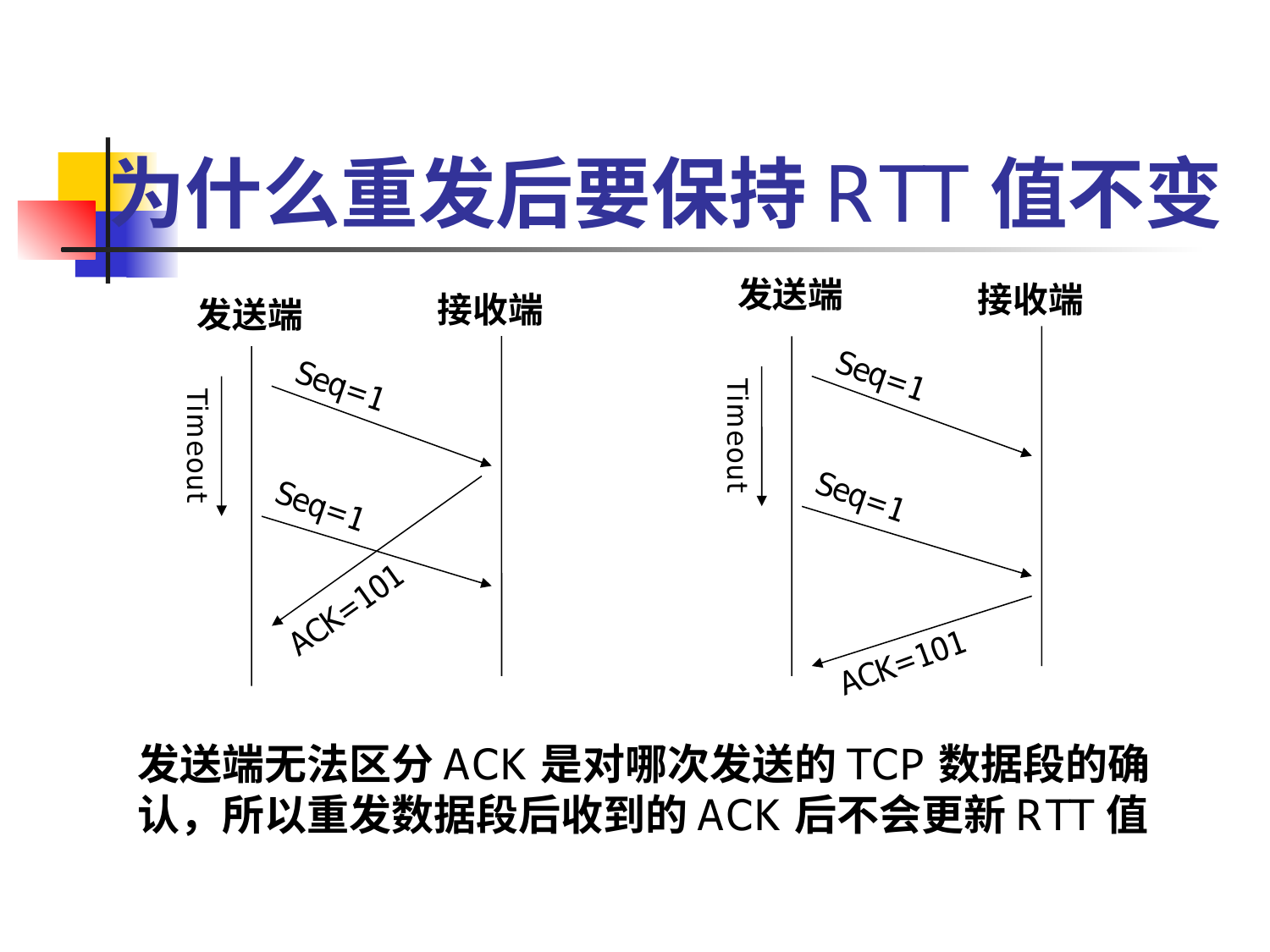

# 为什么重发后要保持RTT值不变
发送端
接收端
接收端
发送端

Seq=1
Seq=1

Timeout
Timeout

Seq=1
Seq=1

ACK=101

ACK=101
发送端无法区分ACK是对哪次发送的TCP数据段的确认，所以重发数据段后收到的ACK后不会更新RTT值